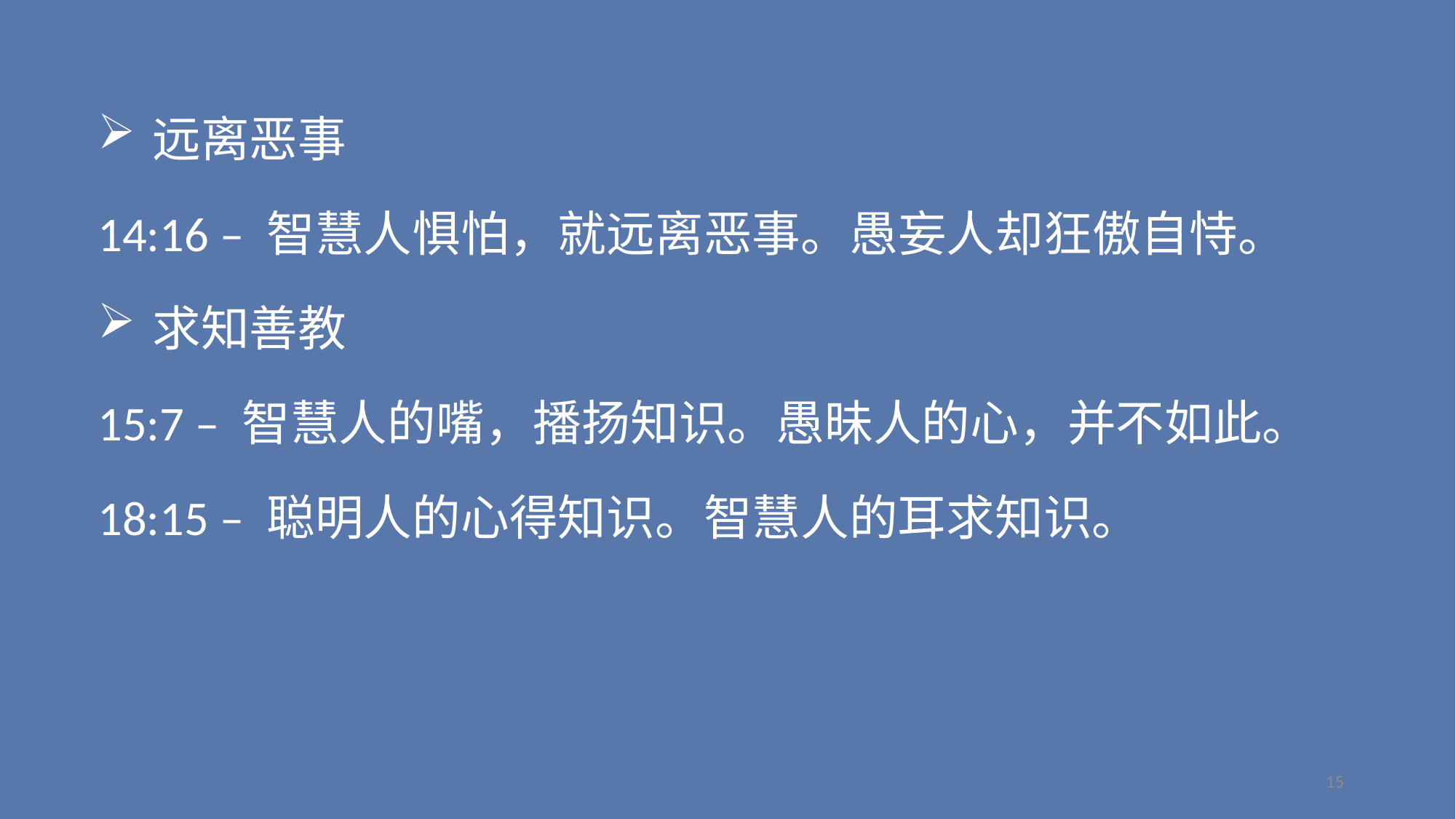

远离恶事
14:16 – 智慧人惧怕，就远离恶事。愚妄人却狂傲自恃。
求知善教
15:7 – 智慧人的嘴，播扬知识。愚昧人的心，并不如此。
18:15 – 聪明人的心得知识。智慧人的耳求知识。
15